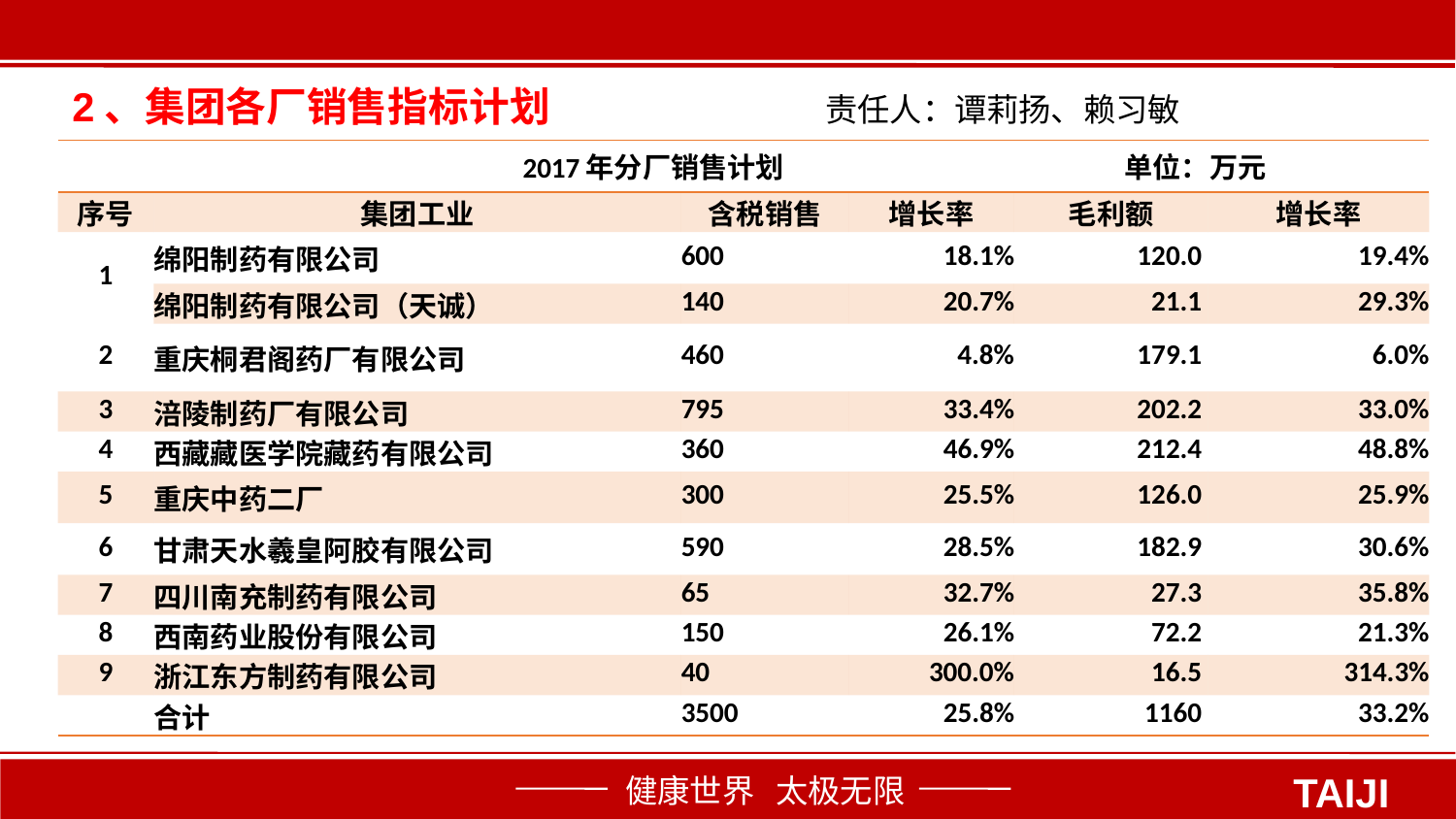

2、集团各厂销售指标计划                              责任人：谭莉扬、赖习敏

| 2017年分厂销售计划 单位：万元 |  |  |  |  |  |
| --- | --- | --- | --- | --- | --- |
| 序号 | 集团工业 | 含税销售 | 增长率 | 毛利额 | 增长率 |
| 1 | 绵阳制药有限公司 | 600 | 18.1% | 120.0 | 19.4% |
|  | 绵阳制药有限公司（天诚） | 140 | 20.7% | 21.1 | 29.3% |
| 2 | 重庆桐君阁药厂有限公司 | 460 | 4.8% | 179.1 | 6.0% |
| 3 | 涪陵制药厂有限公司 | 795 | 33.4% | 202.2 | 33.0% |
| 4 | 西藏藏医学院藏药有限公司 | 360 | 46.9% | 212.4 | 48.8% |
| 5 | 重庆中药二厂 | 300 | 25.5% | 126.0 | 25.9% |
| 6 | 甘肃天水羲皇阿胶有限公司 | 590 | 28.5% | 182.9 | 30.6% |
| 7 | 四川南充制药有限公司 | 65 | 32.7% | 27.3 | 35.8% |
| 8 | 西南药业股份有限公司 | 150 | 26.1% | 72.2 | 21.3% |
| 9 | 浙江东方制药有限公司 | 40 | 300.0% | 16.5 | 314.3% |
|  | 合计 | 3500 | 25.8% | 1160 | 33.2% |